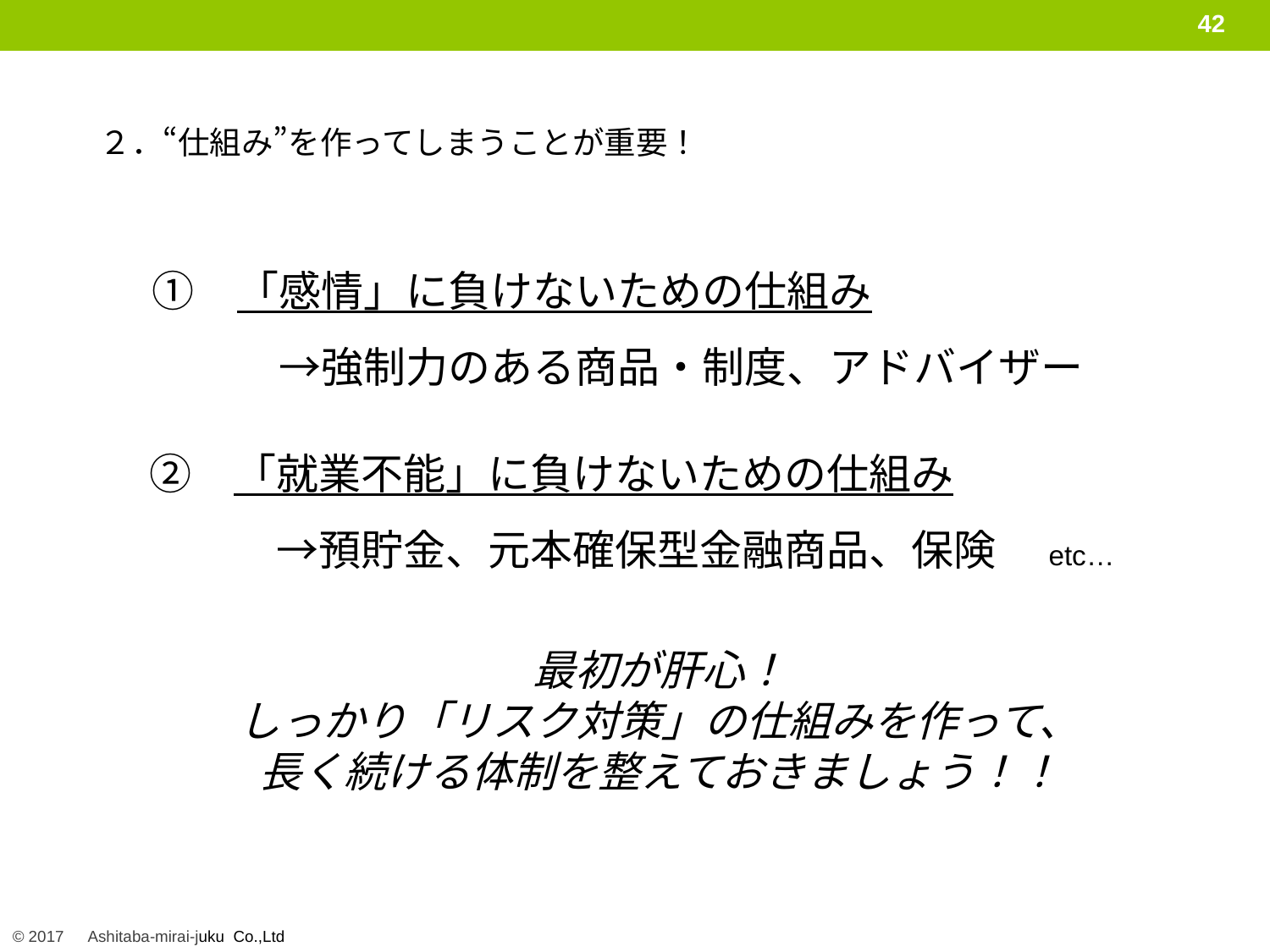

42
２．“仕組み”を作ってしまうことが重要！
　①　「感情」に負けないための仕組み
　　　　→強制力のある商品・制度、アドバイザー
　②　「就業不能」に負けないための仕組み
　　　　→預貯金、元本確保型金融商品、保険　etc…
最初が肝心！
しっかり「リスク対策」の仕組みを作って、
長く続ける体制を整えておきましょう！！
© 2017　Ashitaba-mirai-juku  Co.,Ltd